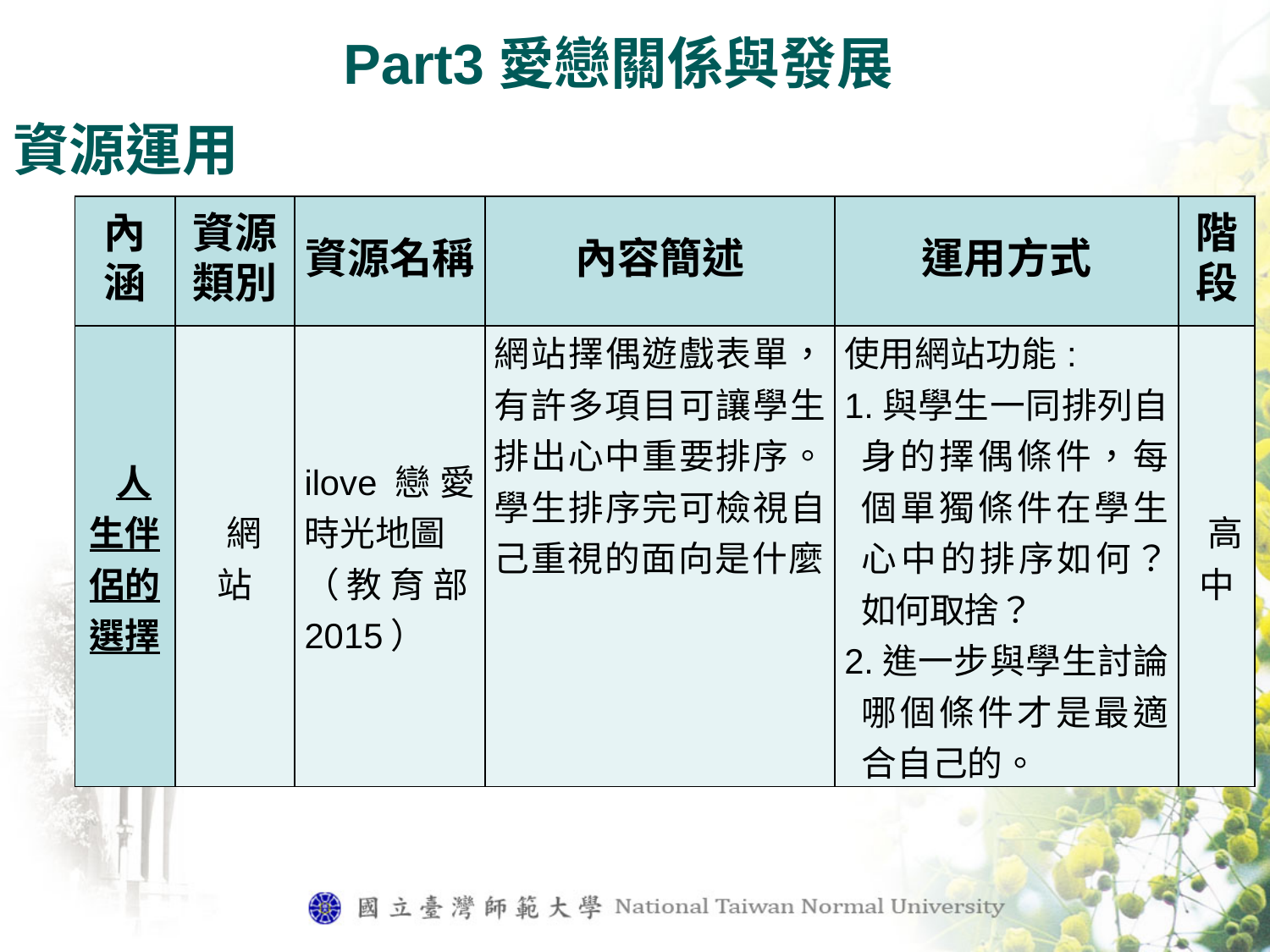

Part3愛戀關係與發展
資源運用
| 內涵 | 資源類別 | 資源名稱 | 內容簡述 | 運用方式 | 階段 |
| --- | --- | --- | --- | --- | --- |
| 人生伴侶的選擇 | 網站 | ilove戀愛時光地圖 （教育部，2015） | 網站擇偶遊戲表單，有許多項目可讓學生排出心中重要排序。學生排序完可檢視自己重視的面向是什麼。 | 使用網站功能: 1.與學生一同排列自身的擇偶條件，每個單獨條件在學生心中的排序如何？如何取捨？ 2.進一步與學生討論哪個條件才是最適合自己的。 | 高中 |